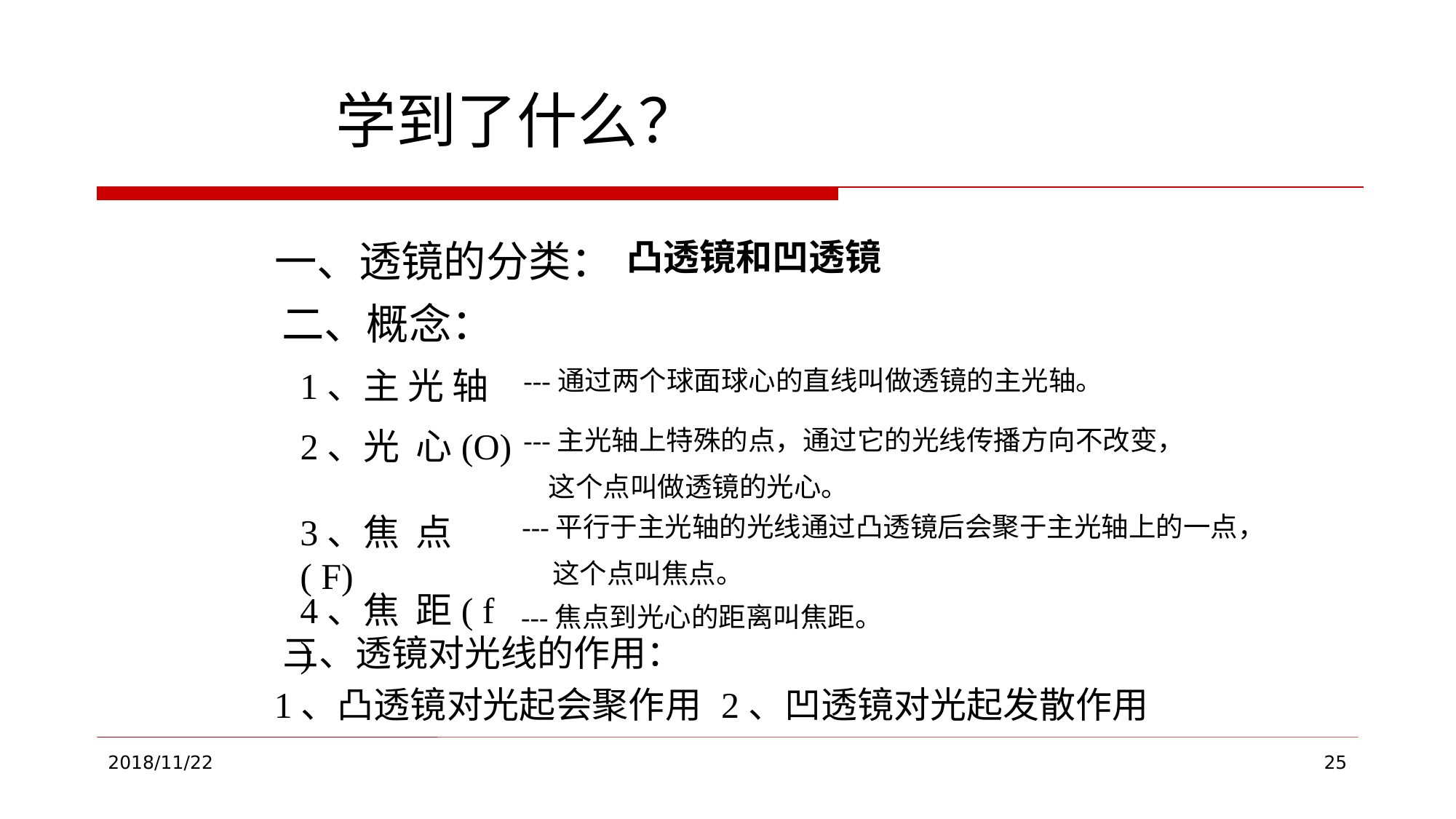

学到了什么？
一、透镜的分类：
凸透镜和凹透镜
   二、概念：
1、主 光 轴
---通过两个球面球心的直线叫做透镜的主光轴。
2、光  心(O)
---主光轴上特殊的点，通过它的光线传播方向不改变，
   这个点叫做透镜的光心。
3、焦  点( F)
 ---平行于主光轴的光线通过凸透镜后会聚于主光轴上的一点，
     这个点叫焦点。
---焦点到光心的距离叫焦距。
4、焦  距( f )
 三、透镜对光线的作用：
1、凸透镜对光起会聚作用
2、凹透镜对光起发散作用
2018/11/22
25